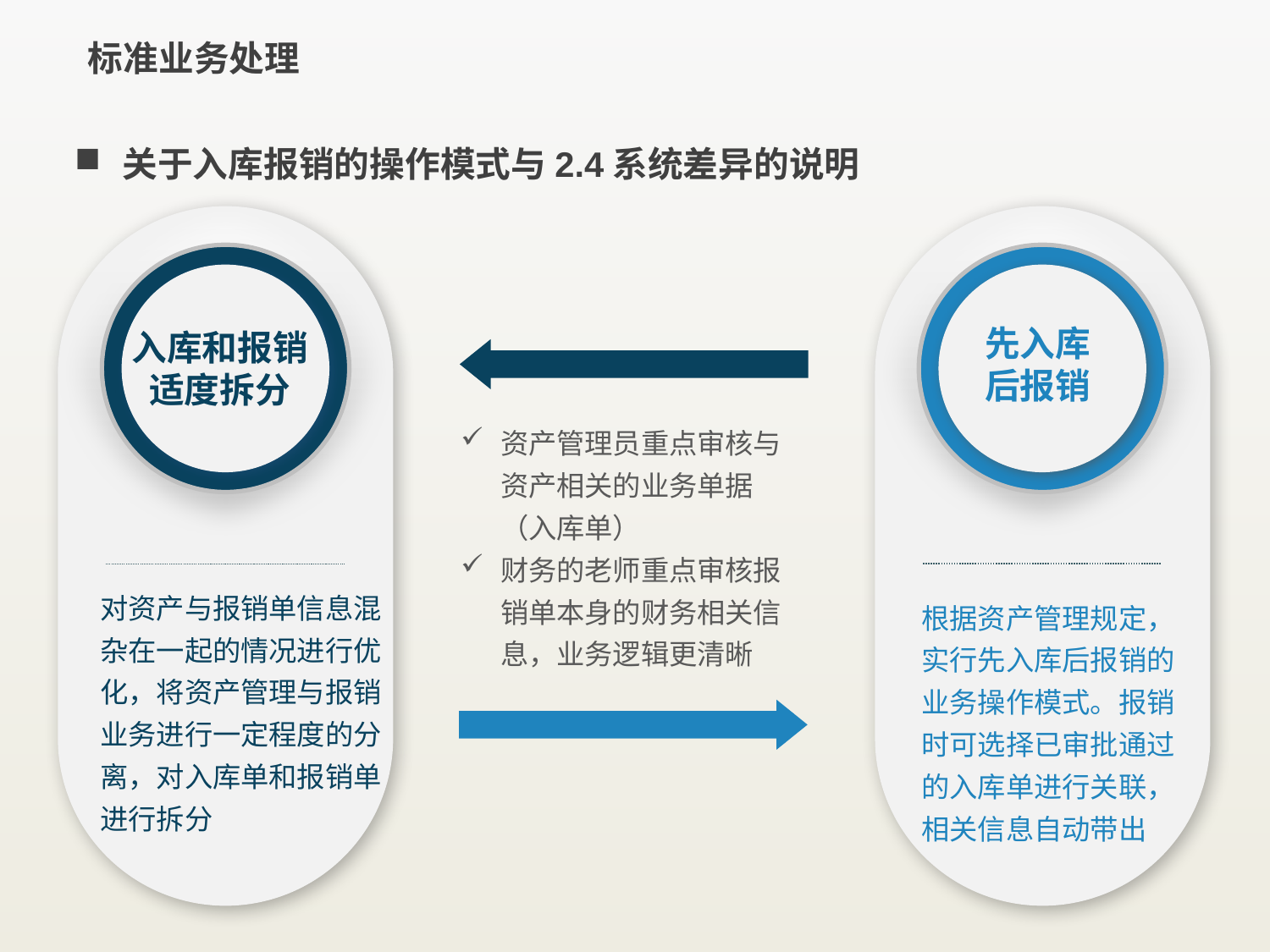

# 标准业务处理
关于入库报销的操作模式与2.4系统差异的说明

先入库后报销
入库和报销适度拆分

资产管理员重点审核与资产相关的业务单据（入库单）
财务的老师重点审核报销单本身的财务相关信息，业务逻辑更清晰
对资产与报销单信息混杂在一起的情况进行优化，将资产管理与报销业务进行一定程度的分离，对入库单和报销单进行拆分

根据资产管理规定，实行先入库后报销的业务操作模式。报销时可选择已审批通过的入库单进行关联，相关信息自动带出